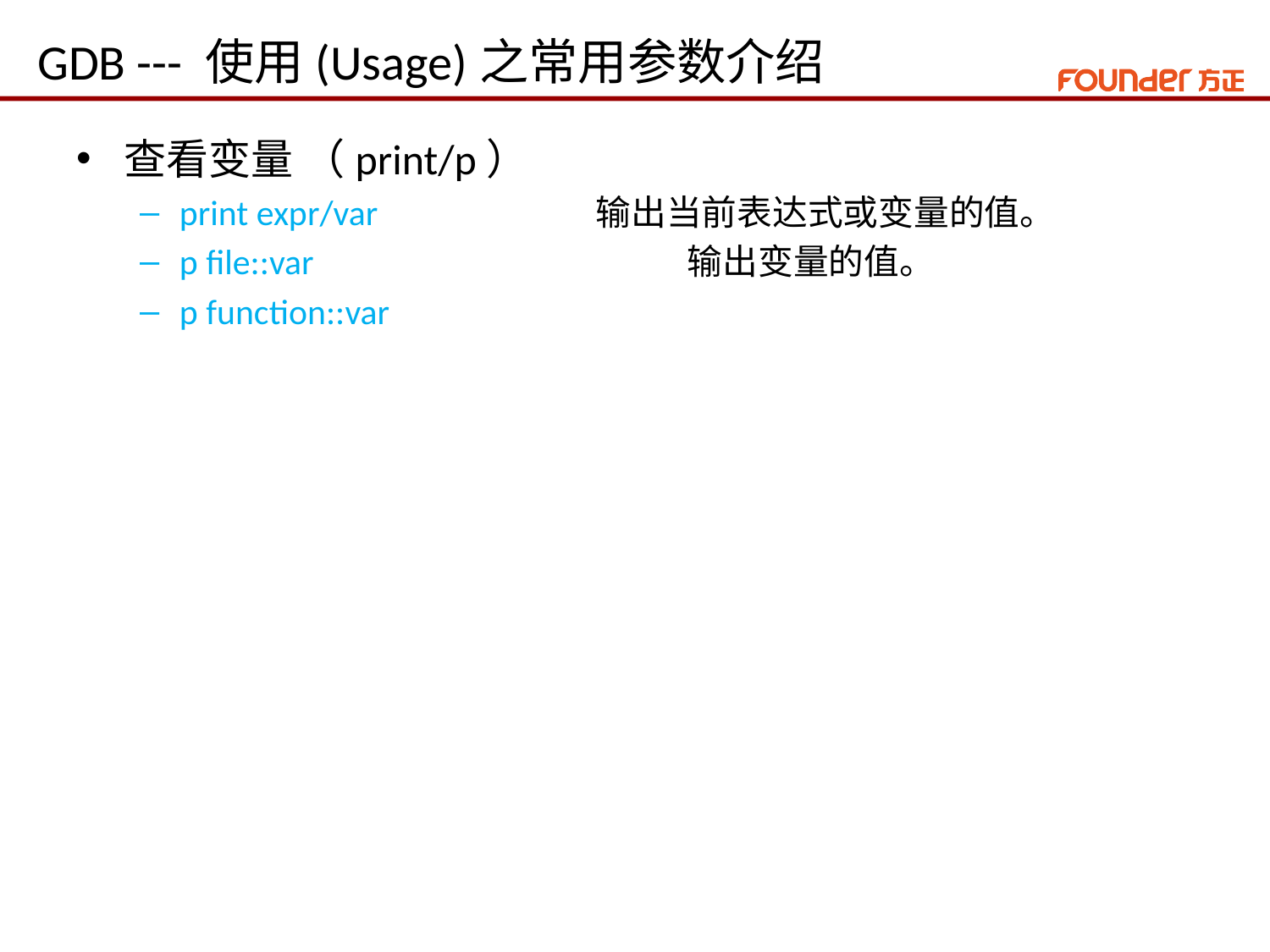

# GDB --- 使用(Usage)之常用参数介绍
查看变量 （print/p）
print expr/var                          输出当前表达式或变量的值。
p file::var			输出变量的值。
p function::var